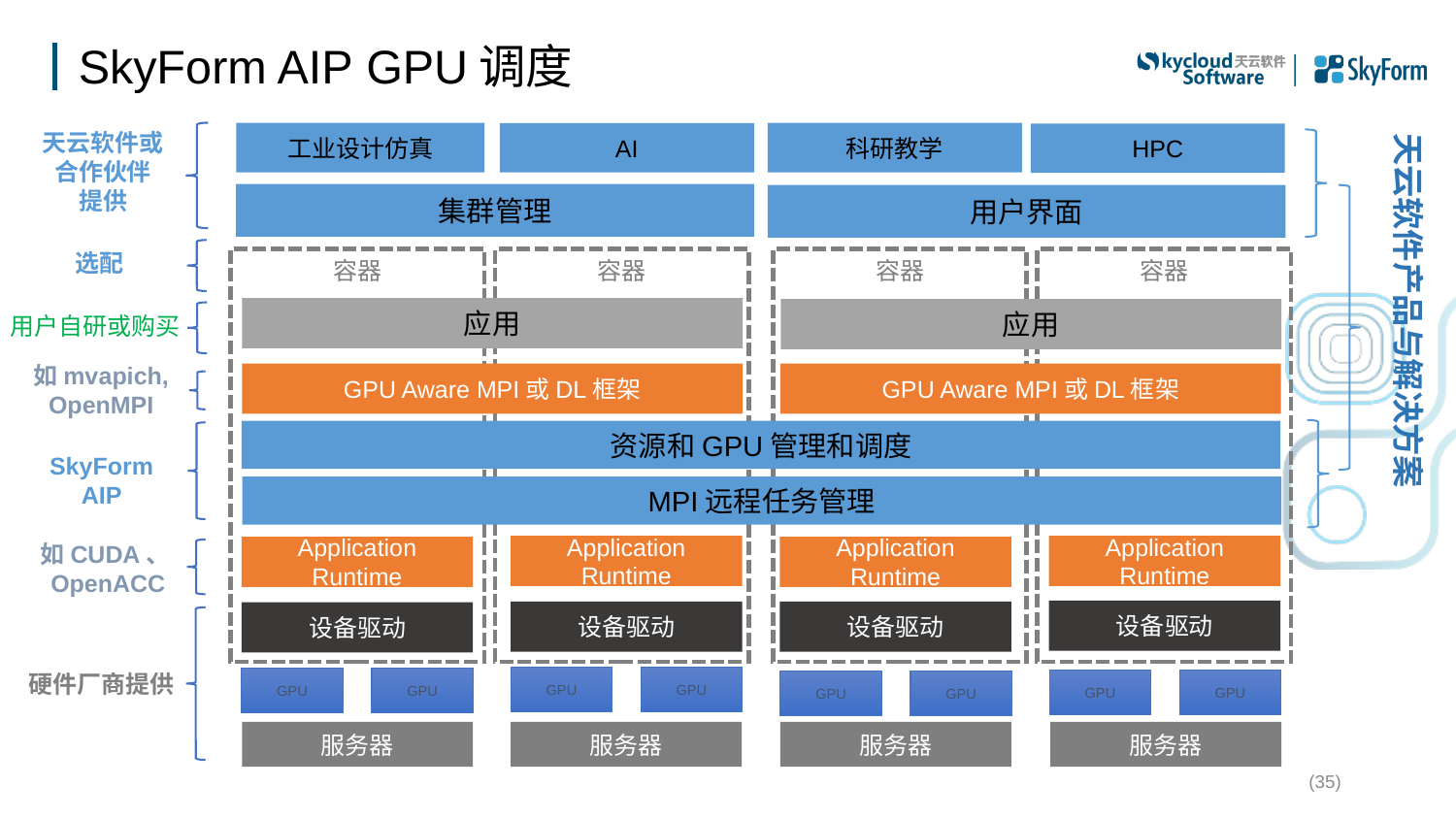

# SkyForm AIP GPU调度
天云软件产品与解决方案
天云软件或合作伙伴
提供

工业设计仿真
科研教学
AI
HPC

集群管理
用户界面

选配
容器
容器
容器
容器
应用
应用

用户自研或购买
如mvapich, OpenMPI
GPU Aware MPI或DL框架
GPU Aware MPI或DL框架

资源和GPU管理和调度

SkyForm AIP
MPI远程任务管理
如CUDA、OpenACC
Application Runtime
Application Runtime
Application Runtime
Application Runtime

设备驱动
设备驱动
设备驱动
设备驱动

硬件厂商提供
GPU
GPU
GPU
GPU
GPU
GPU
GPU
GPU
服务器
服务器
服务器
服务器
(35)